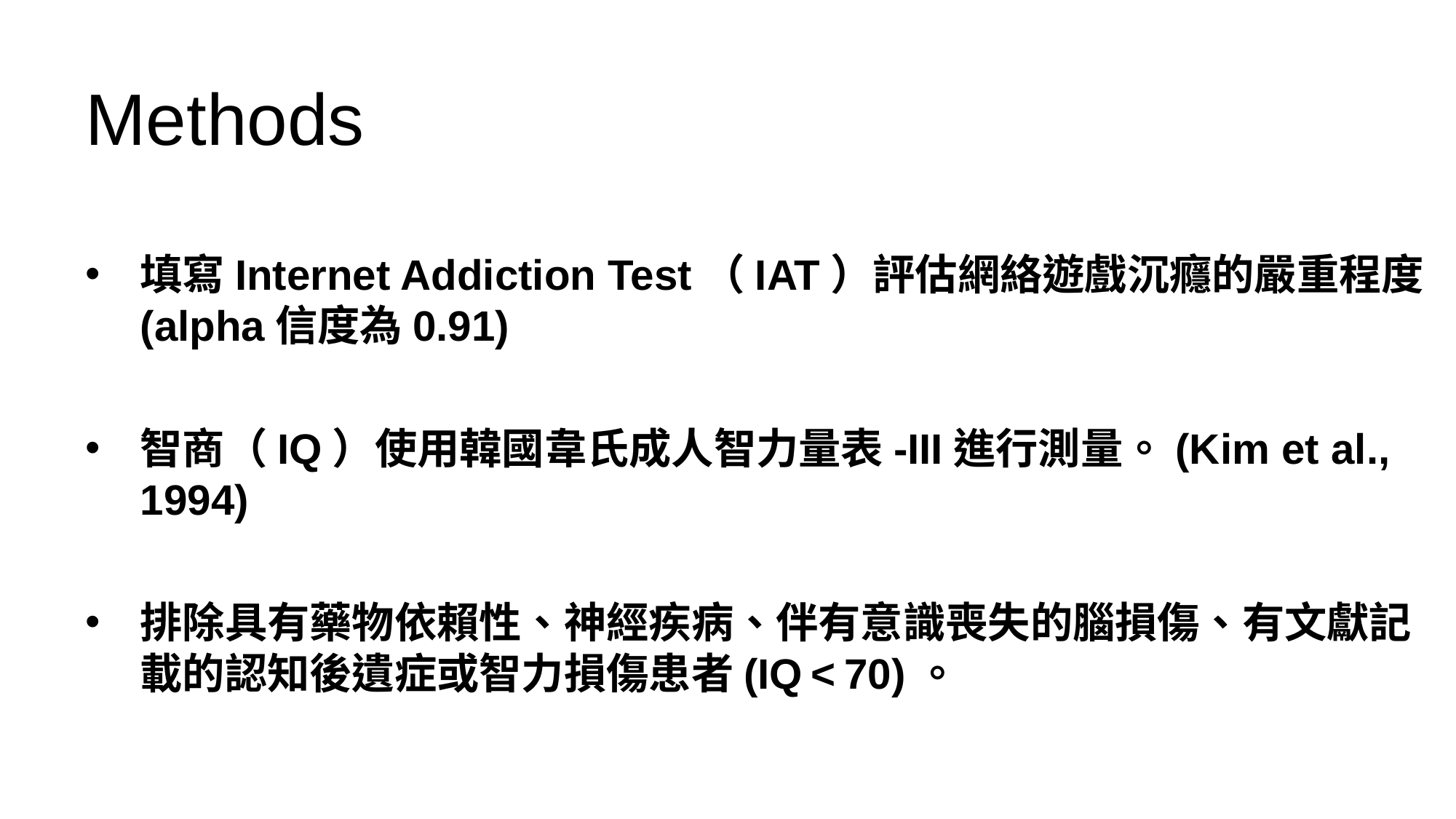

Methods
填寫Internet Addiction Test（IAT）評估網絡遊戲沉癮的嚴重程度(alpha信度為0.91)
智商（IQ）使用韓國韋氏成人智力量表-III進行測量。(Kim et al., 1994)
排除具有藥物依賴性、神經疾病、伴有意識喪失的腦損傷、有文獻記載的認知後遺症或智力損傷患者(IQ < 70)。